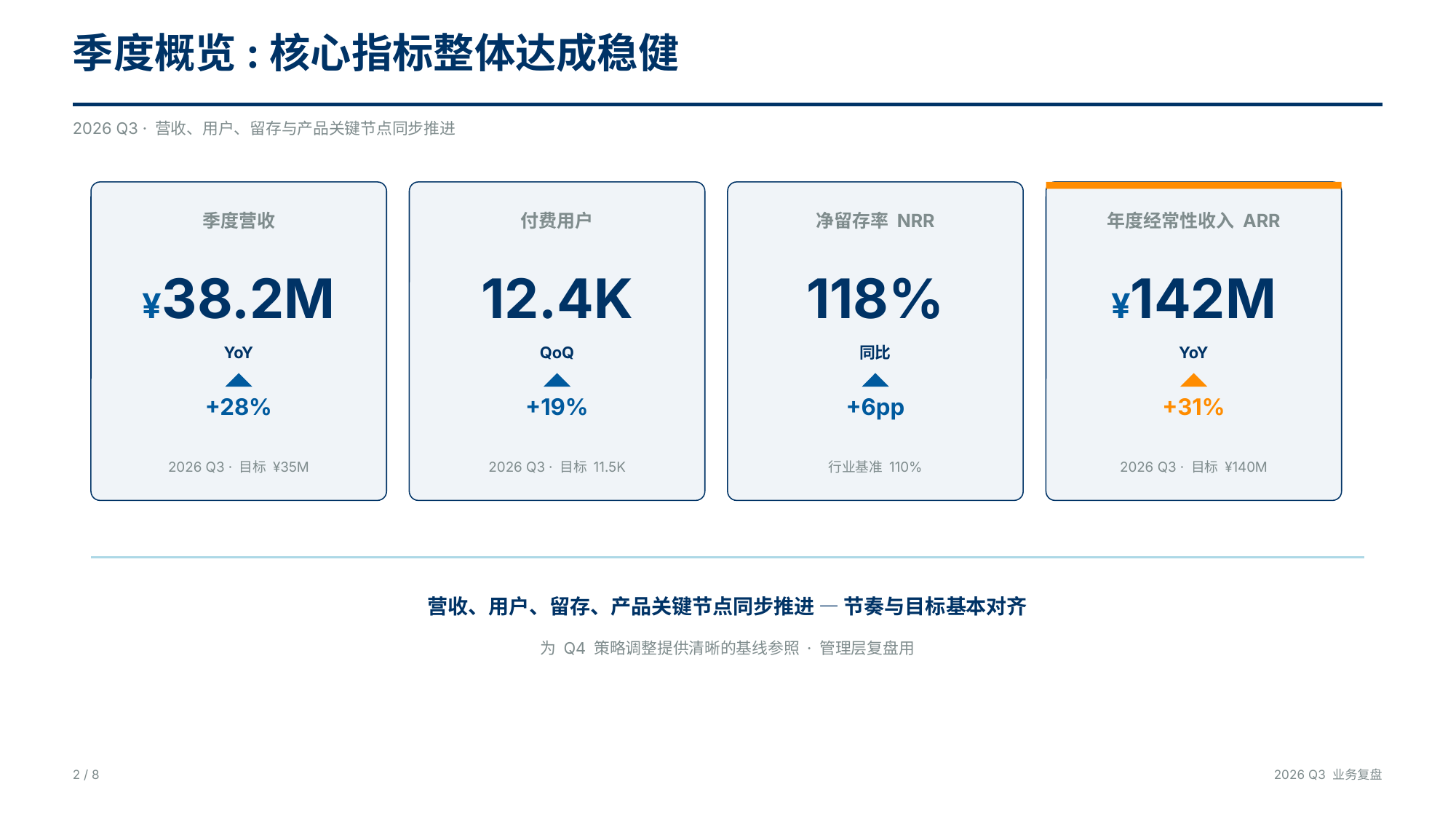

季度概览:核心指标整体达成稳健

2026 Q3 · 营收、用户、留存与产品关键节点同步推进

季度营收
¥38.2M
YoY

+28%
2026 Q3 · 目标 ¥35M

付费用户
12.4K
QoQ

+19%
2026 Q3 · 目标 11.5K

净留存率 NRR
118%
同比

+6pp
行业基准 110%

年度经常性收入 ARR
¥142M
YoY

+31%
2026 Q3 · 目标 ¥140M

营收、用户、留存、产品关键节点同步推进 — 节奏与目标基本对齐
为 Q4 策略调整提供清晰的基线参照 · 管理层复盘用
2 / 8
2026 Q3 业务复盘